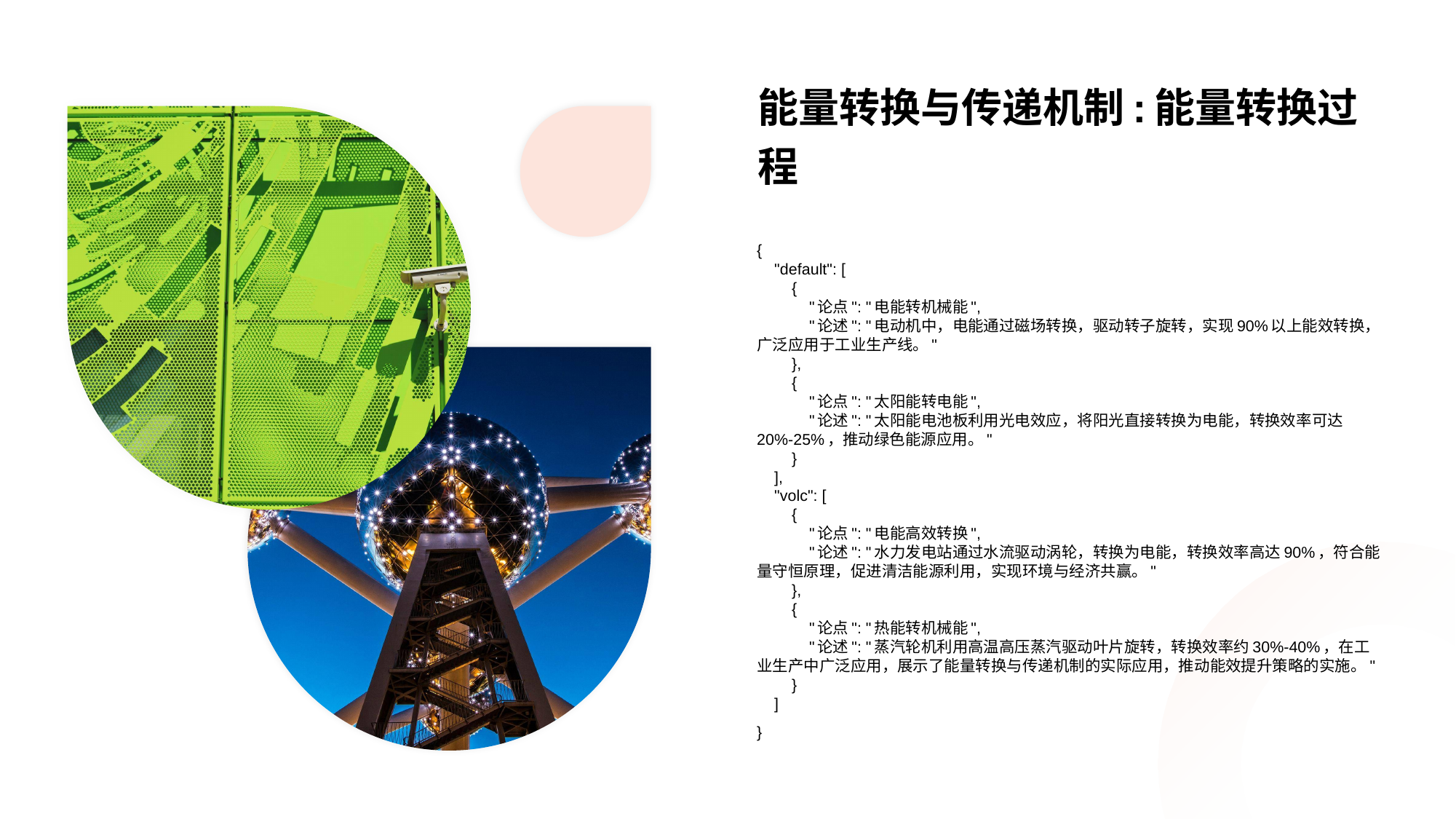

能量转换与传递机制:能量转换过程

{
    "default": [
        {
            "论点": "电能转机械能",
            "论述": "电动机中，电能通过磁场转换，驱动转子旋转，实现90%以上能效转换，广泛应用于工业生产线。"
        },
        {
            "论点": "太阳能转电能",
            "论述": "太阳能电池板利用光电效应，将阳光直接转换为电能，转换效率可达20%-25%，推动绿色能源应用。"
        }
    ],
    "volc": [
        {
            "论点": "电能高效转换",
            "论述": "水力发电站通过水流驱动涡轮，转换为电能，转换效率高达90%，符合能量守恒原理，促进清洁能源利用，实现环境与经济共赢。"
        },
        {
            "论点": "热能转机械能",
            "论述": "蒸汽轮机利用高温高压蒸汽驱动叶片旋转，转换效率约30%-40%，在工业生产中广泛应用，展示了能量转换与传递机制的实际应用，推动能效提升策略的实施。"
        }
    ]
}